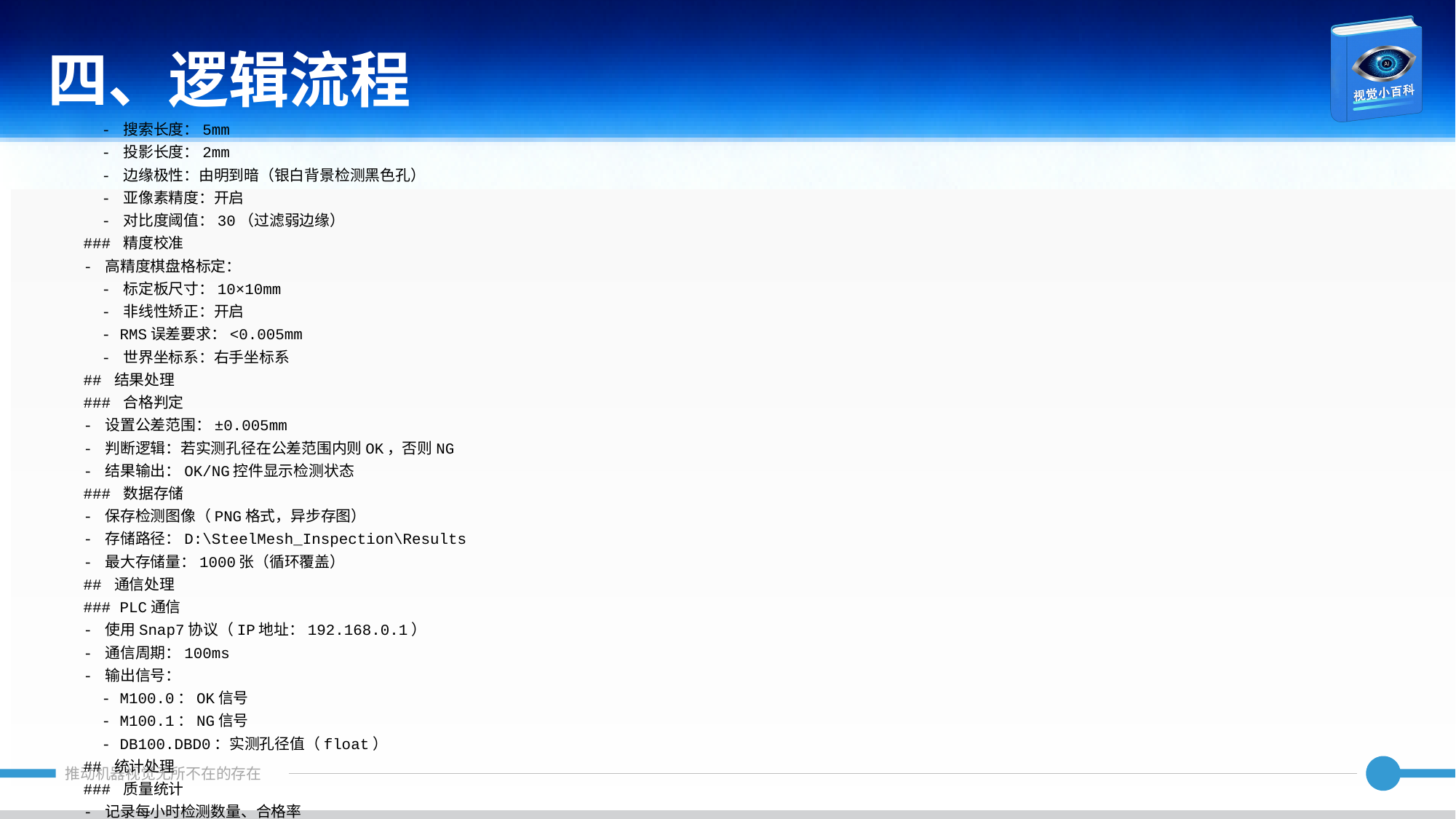

四、逻辑流程

  - 搜索长度：5mm
  - 投影长度：2mm
  - 边缘极性：由明到暗（银白背景检测黑色孔）
  - 亚像素精度：开启
  - 对比度阈值：30（过滤弱边缘）
### 精度校准
- 高精度棋盘格标定：
  - 标定板尺寸：10×10mm
  - 非线性矫正：开启
  - RMS误差要求：<0.005mm
  - 世界坐标系：右手坐标系
## 结果处理
### 合格判定
- 设置公差范围：±0.005mm
- 判断逻辑：若实测孔径在公差范围内则OK，否则NG
- 结果输出：OK/NG控件显示检测状态
### 数据存储
- 保存检测图像（PNG格式，异步存图）
- 存储路径：D:\SteelMesh_Inspection\Results
- 最大存储量：1000张（循环覆盖）
## 通信处理
### PLC通信
- 使用Snap7协议（IP地址：192.168.0.1）
- 通信周期：100ms
- 输出信号：
  - M100.0：OK信号
  - M100.1：NG信号
  - DB100.DBD0：实测孔径值（float）
## 统计处理
### 质量统计
- 记录每小时检测数量、合格率
- CPK统计（目标CPK≥1.33）
- 生成折线图显示孔径波动趋势
- 异常报警：连续3次NG触发设备停机
9